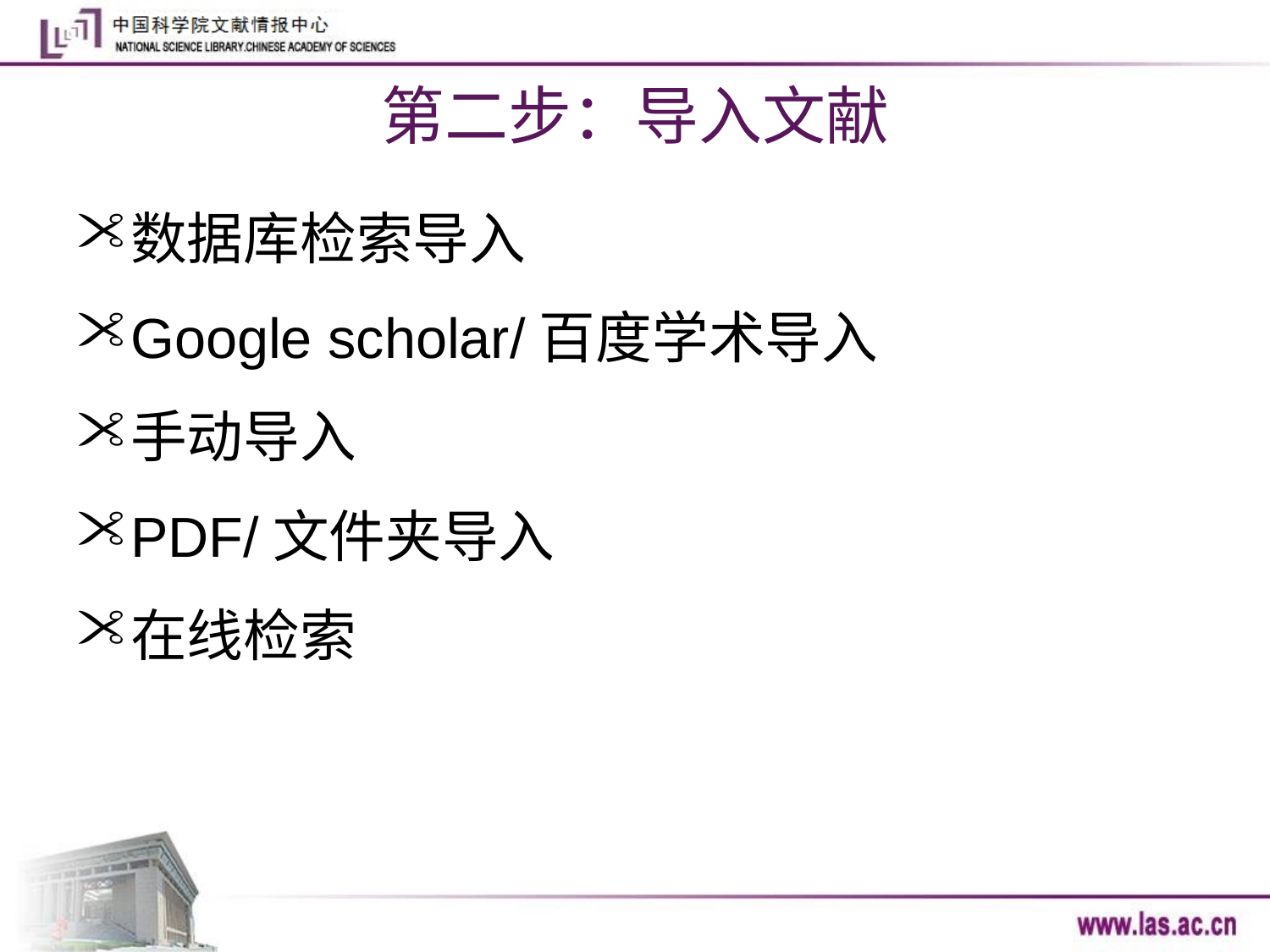

# 第二步：导入文献
数据库检索导入
Google scholar/百度学术导入
手动导入
PDF/文件夹导入
在线检索